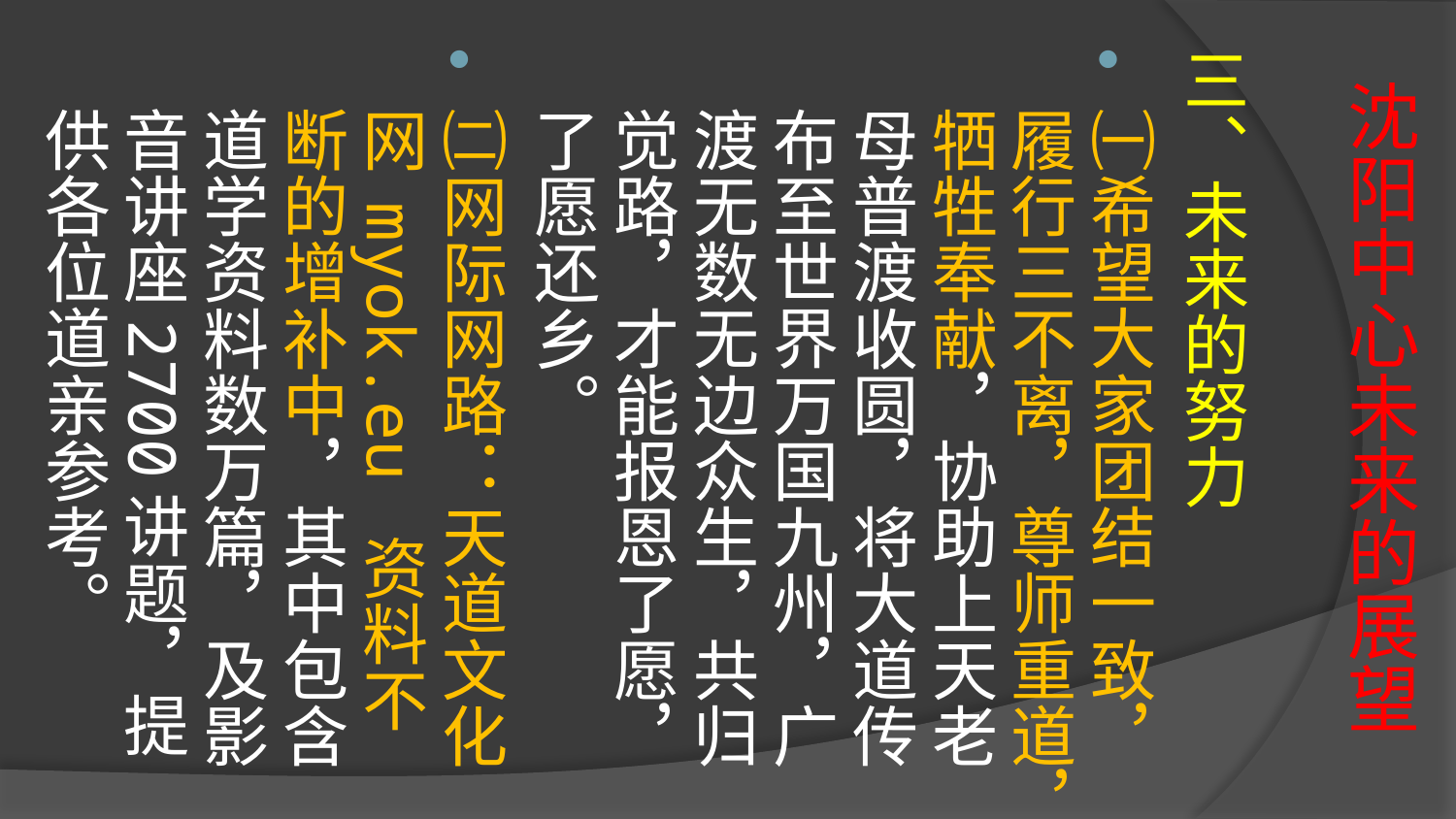

# 沈阳中心未来的展望
三、未来的努力
㈠希望大家团结一致，履行三不离，尊师重道，牺牲奉献，协助上天老母普渡收圆，将大道传布至世界万国九州，广渡无数无边众生，共归觉路，才能报恩了愿，了愿还乡。
㈡网际网路：天道文化网 myok.eu 资料不断的增补中，其中包含道学资料数万篇，及影音讲座2700讲题，提供各位道亲参考。